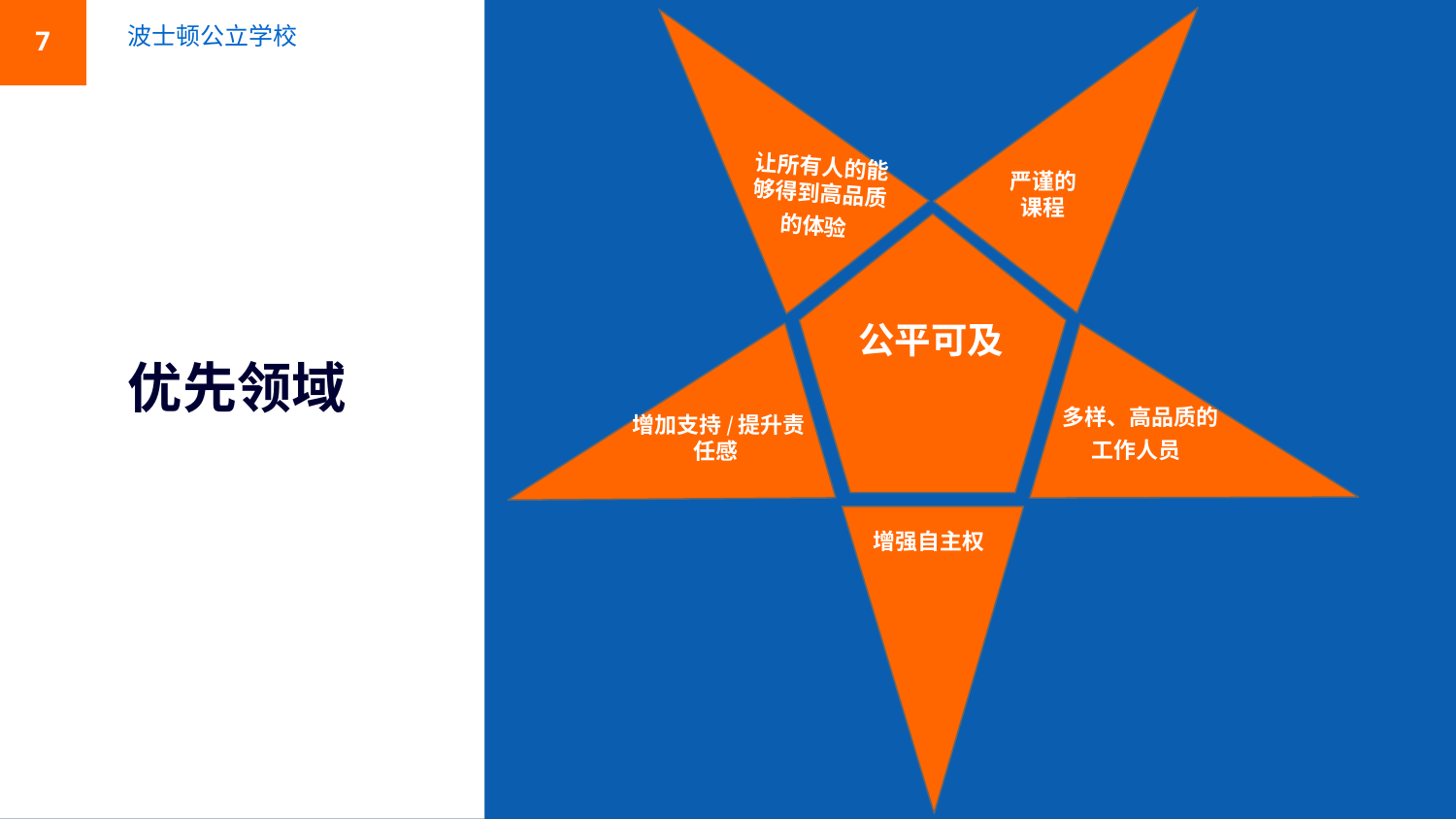

7

让所有人的能够得到高品质的体验

严谨的
课程
波士顿公立学校

公平可及

增加支持/提升责任感

多样、高品质的工作人员
# 优先领域
增强自主权